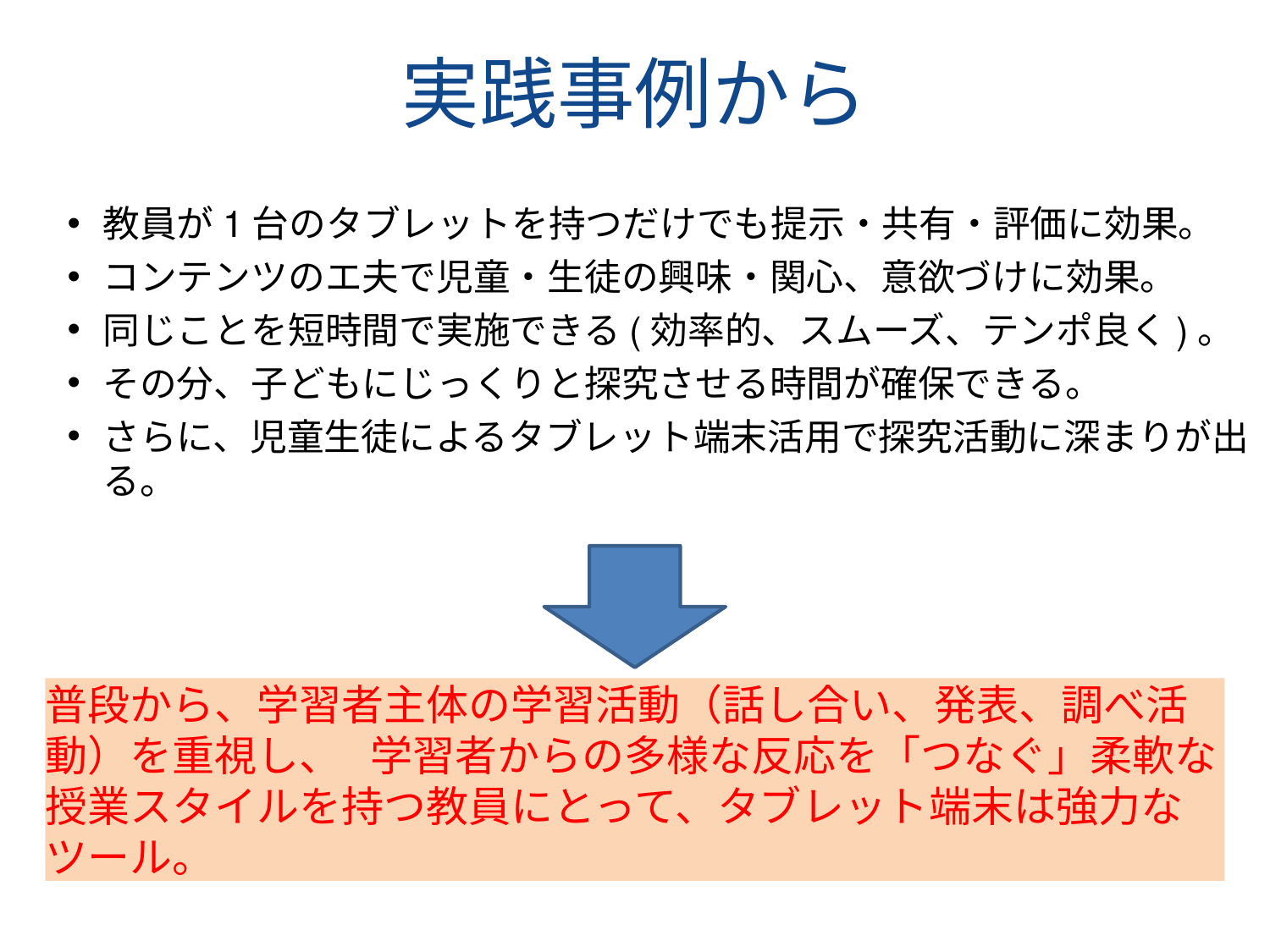

# 実践事例から
教員が1台のタブレットを持つだけでも提示・共有・評価に効果。
コンテンツのエ夫で児童・生徒の興味・関心、意欲づけに効果。
同じことを短時間で実施できる(効率的、スムーズ、テンポ良く)。
その分、子どもにじっくりと探究させる時間が確保できる。
さらに、児童生徒によるタブレット端末活用で探究活動に深まりが出る。

普段から、学習者主体の学習活動（話し合い、発表、調べ活動）を重視し、   学習者からの多様な反応を「つなぐ」柔軟な授業スタイルを持つ教員にとって、タブレット端末は強力なツール。